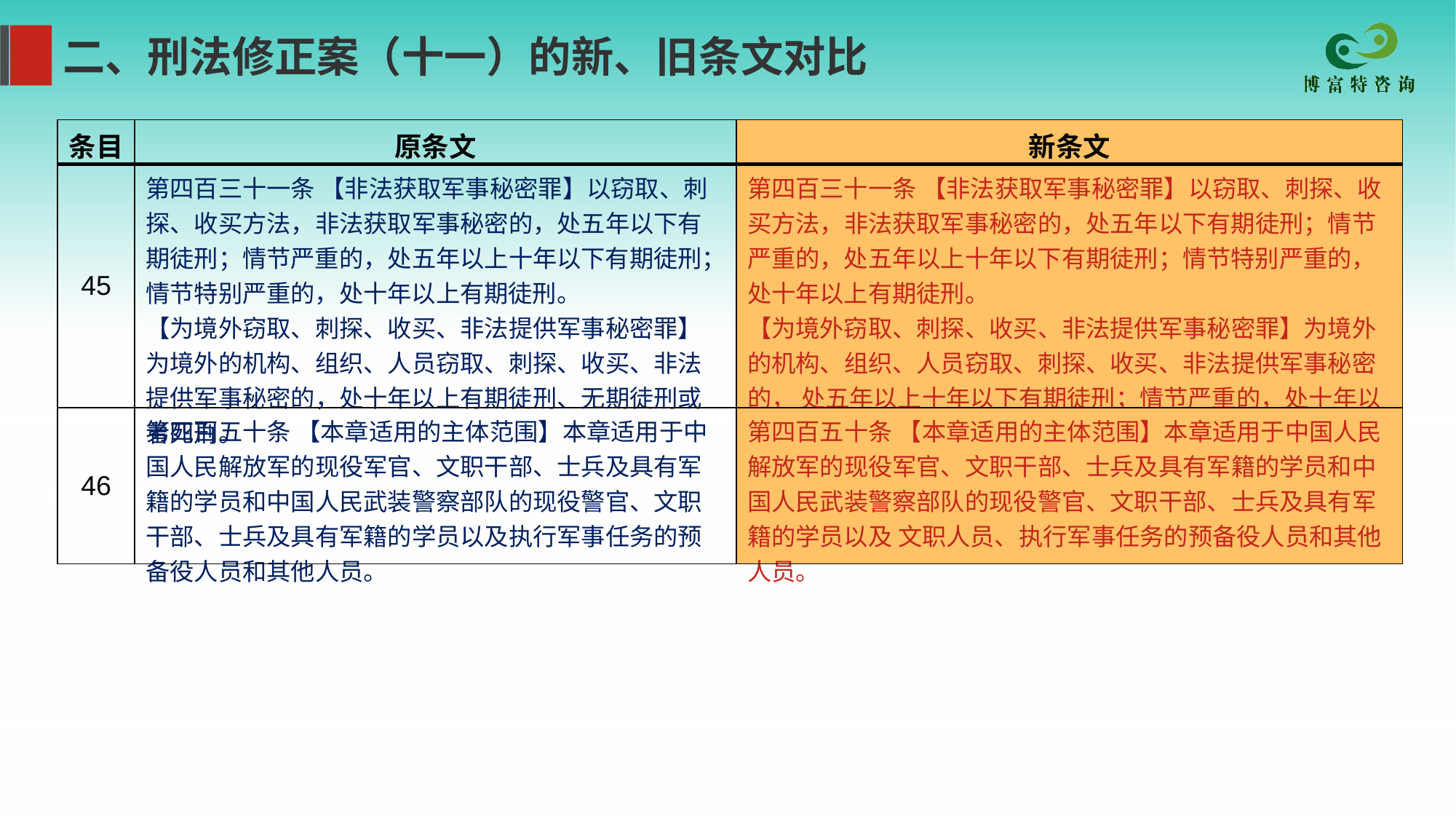

二、刑法修正案（十一）的新、旧条文对比

| 条目 | 原条文 | 新条文 |
| --- | --- | --- |
| 45 | 第四百三十一条 【非法获取军事秘密罪】以窃取、刺探、收买方法，非法获取军事秘密的，处五年以下有期徒刑；情节严重的，处五年以上十年以下有期徒刑；情节特别严重的，处十年以上有期徒刑。 【为境外窃取、刺探、收买、非法提供军事秘密罪】为境外的机构、组织、人员窃取、刺探、收买、非法提供军事秘密的，处十年以上有期徒刑、无期徒刑或者死刑。 | 第四百三十一条 【非法获取军事秘密罪】以窃取、刺探、收买方法，非法获取军事秘密的，处五年以下有期徒刑；情节严重的，处五年以上十年以下有期徒刑；情节特别严重的，处十年以上有期徒刑。 【为境外窃取、刺探、收买、非法提供军事秘密罪】为境外的机构、组织、人员窃取、刺探、收买、非法提供军事秘密的， 处五年以上十年以下有期徒刑；情节严重的，处十年以上有期徒刑、无期徒刑或者死刑。 |
| 46 | 第四百五十条 【本章适用的主体范围】本章适用于中国人民解放军的现役军官、文职干部、士兵及具有军籍的学员和中国人民武装警察部队的现役警官、文职干部、士兵及具有军籍的学员以及执行军事任务的预备役人员和其他人员。 | 第四百五十条 【本章适用的主体范围】本章适用于中国人民解放军的现役军官、文职干部、士兵及具有军籍的学员和中国人民武装警察部队的现役警官、文职干部、士兵及具有军籍的学员以及 文职人员、执行军事任务的预备役人员和其他人员。 |